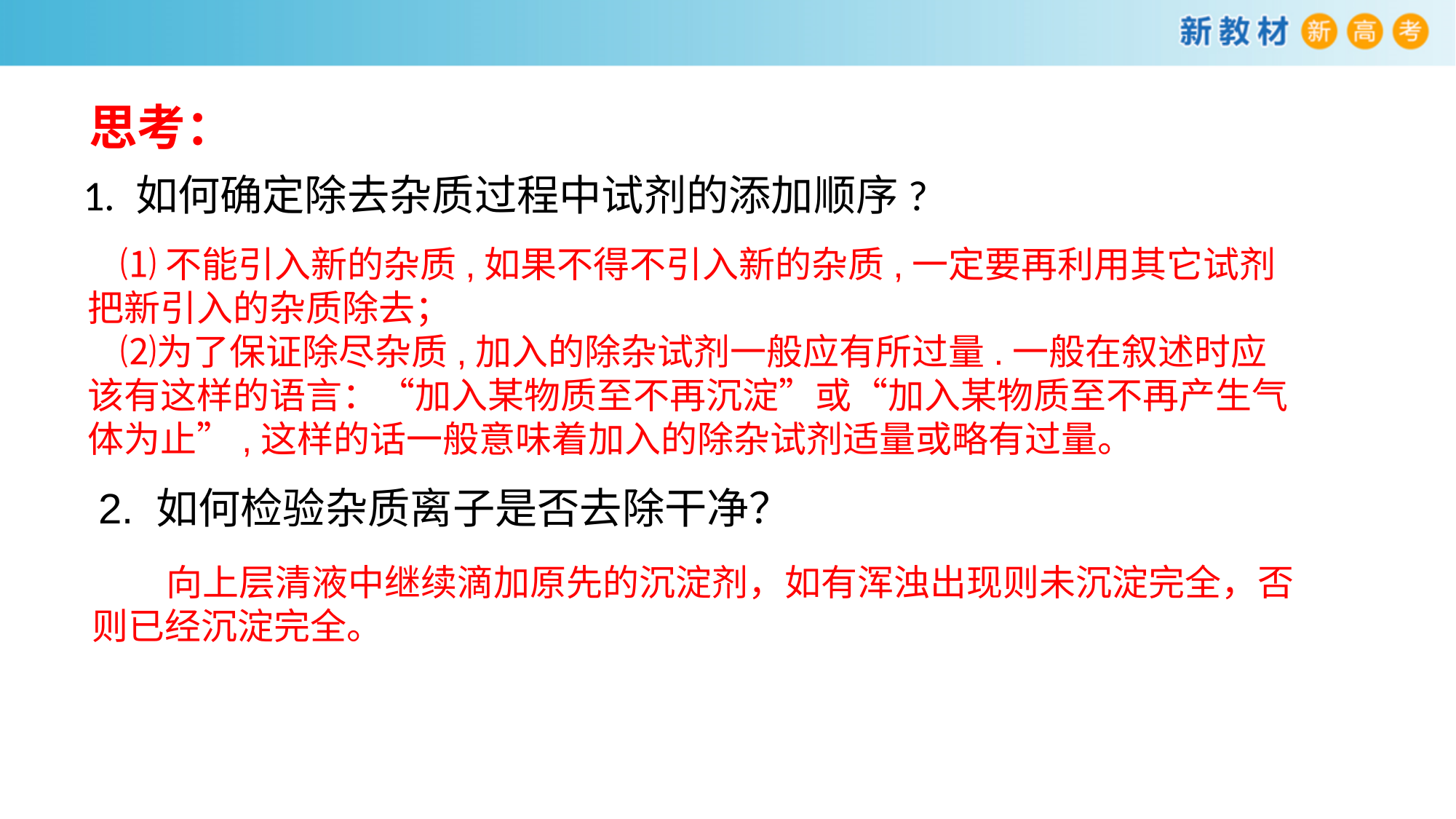

思考：
1. 如何确定除去杂质过程中试剂的添加顺序?
    ⑴不能引入新的杂质,如果不得不引入新的杂质,一定要再利用其它试剂把新引入的杂质除去；
    ⑵为了保证除尽杂质,加入的除杂试剂一般应有所过量.一般在叙述时应该有这样的语言：“加入某物质至不再沉淀”或“加入某物质至不再产生气体为止”,这样的话一般意味着加入的除杂试剂适量或略有过量。
2. 如何检验杂质离子是否去除干净？
        向上层清液中继续滴加原先的沉淀剂，如有浑浊出现则未沉淀完全，否则已经沉淀完全。